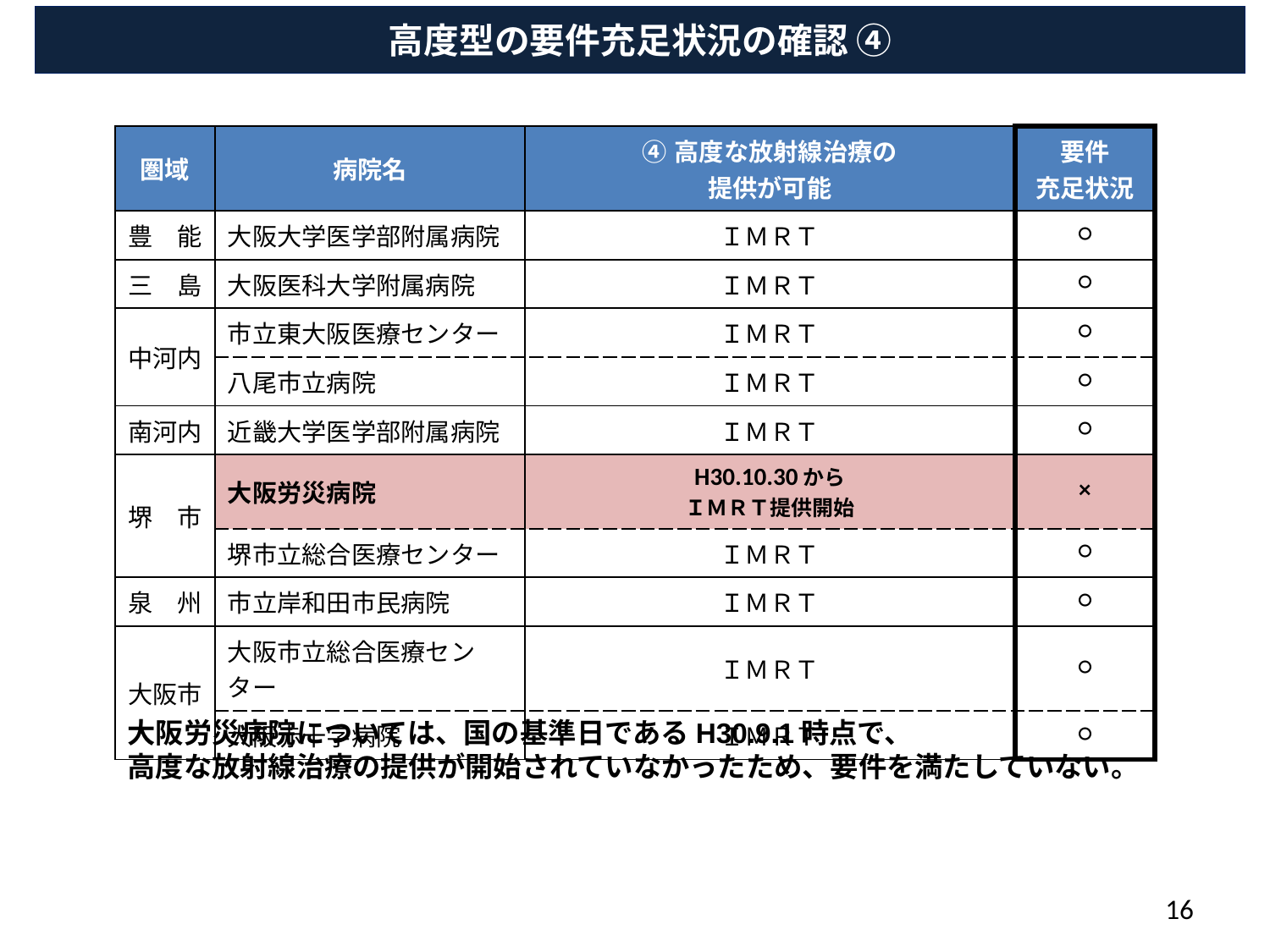

高度型の要件充足状況の確認 ④
| 圏域 | 病院名 | ④高度な放射線治療の 提供が可能 | 要件 充足状況 |
| --- | --- | --- | --- |
| 豊　能 | 大阪大学医学部附属病院 | ＩＭＲＴ | ○ |
| 三　島 | 大阪医科大学附属病院 | ＩＭＲＴ | ○ |
| 中河内 | 市立東大阪医療センター | ＩＭＲＴ | ○ |
|  | 八尾市立病院 | ＩＭＲＴ | ○ |
| 南河内 | 近畿大学医学部附属病院 | ＩＭＲＴ | ○ |
| 堺　市 | 大阪労災病院 | H30.10.30から ＩＭＲＴ提供開始 | × |
|  | 堺市立総合医療センター | ＩＭＲＴ | ○ |
| 泉　州 | 市立岸和田市民病院 | ＩＭＲＴ | ○ |
| 大阪市 | 大阪市立総合医療センター | ＩＭＲＴ | ○ |
|  | 大阪赤十字病院 | ＩＭＲＴ | ○ |
大阪労災病院については、国の基準日であるH30.9.1時点で、
高度な放射線治療の提供が開始されていなかったため、要件を満たしていない。
16